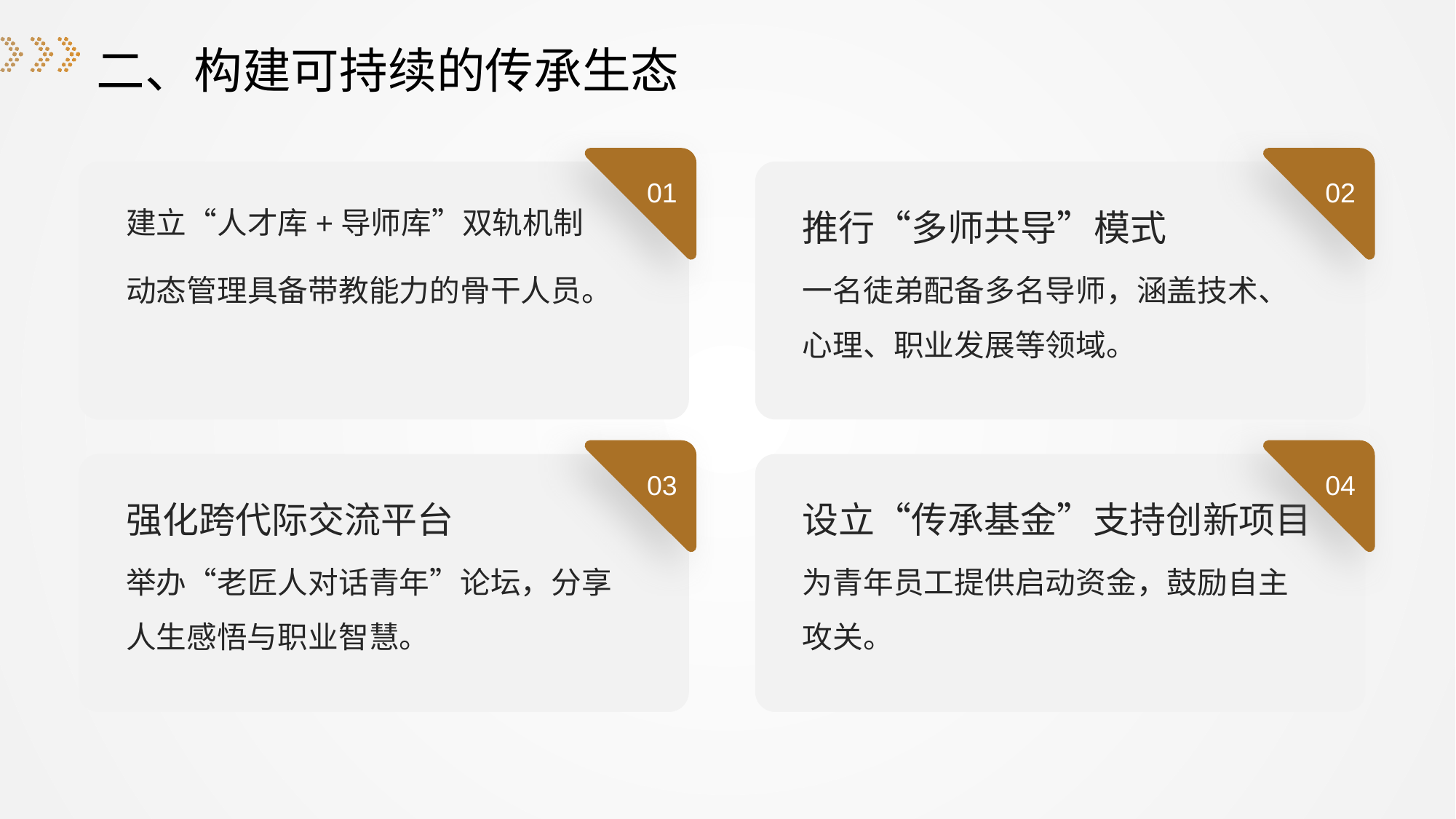

二、构建可持续的传承生态

01
02
建立“人才库+导师库”双轨机制
推行“多师共导”模式
动态管理具备带教能力的骨干人员。
一名徒弟配备多名导师，涵盖技术、心理、职业发展等领域。

03
04
强化跨代际交流平台
设立“传承基金”支持创新项目
举办“老匠人对话青年”论坛，分享人生感悟与职业智慧。
为青年员工提供启动资金，鼓励自主攻关。